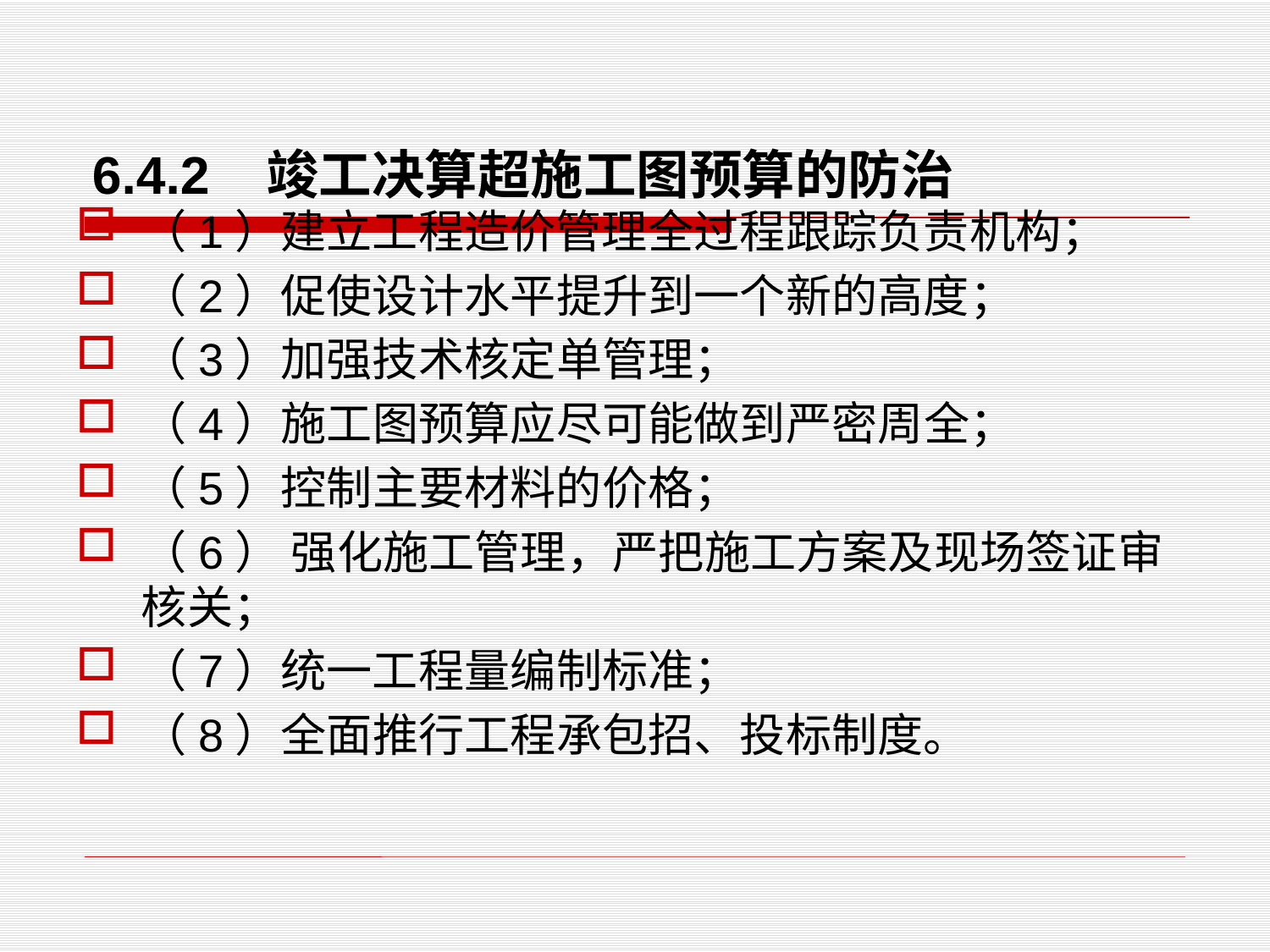

# 6.4.2   竣工决算超施工图预算的防治
（1）建立工程造价管理全过程跟踪负责机构；
（2）促使设计水平提升到一个新的高度；
（3）加强技术核定单管理；
（4）施工图预算应尽可能做到严密周全；
（5）控制主要材料的价格；
（6） 强化施工管理，严把施工方案及现场签证审核关；
（7）统一工程量编制标准；
（8）全面推行工程承包招、投标制度。